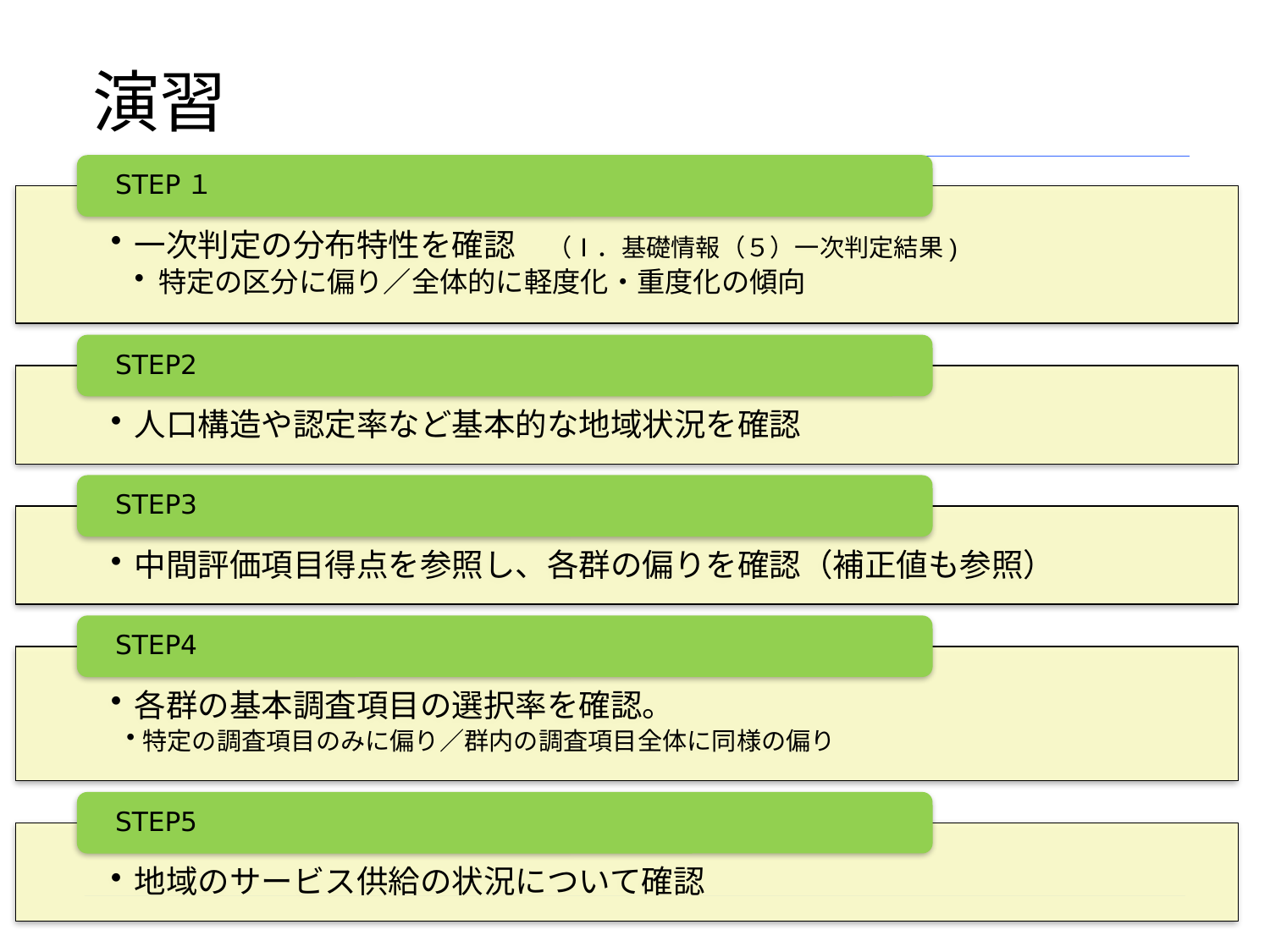

# 演習
一次判定の分布特性を確認　（Ⅰ．基礎情報（５）一次判定結果)
特定の区分に偏り／全体的に軽度化・重度化の傾向
STEP１
人口構造や認定率など基本的な地域状況を確認
STEP2
中間評価項目得点を参照し、各群の偏りを確認（補正値も参照）
STEP3
各群の基本調査項目の選択率を確認。
特定の調査項目のみに偏り／群内の調査項目全体に同様の偏り
STEP4
地域のサービス供給の状況について確認
STEP5